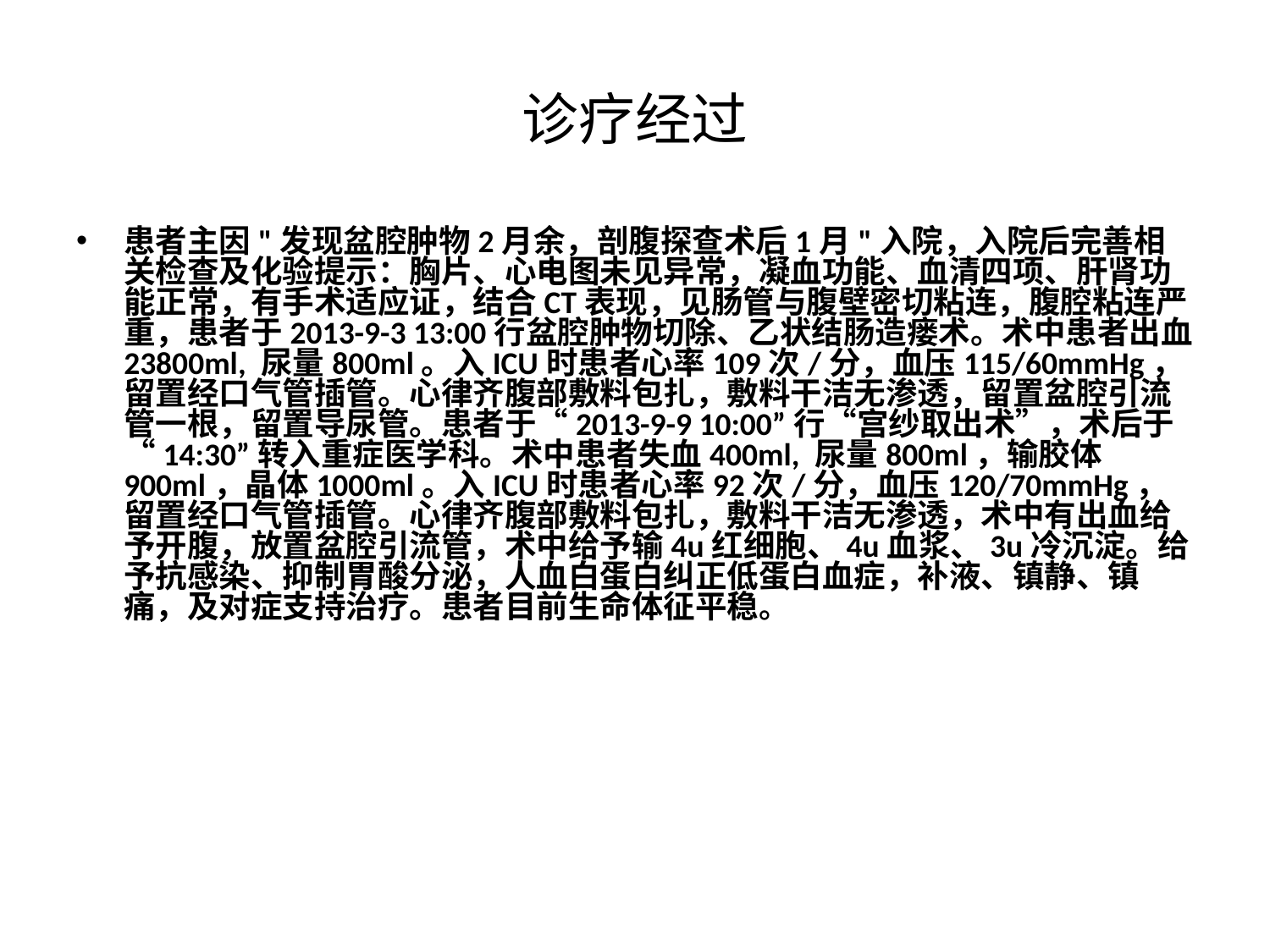

# 诊疗经过
患者主因"发现盆腔肿物2月余，剖腹探查术后1月"入院，入院后完善相关检查及化验提示：胸片、心电图未见异常，凝血功能、血清四项、肝肾功能正常，有手术适应证，结合CT表现，见肠管与腹壁密切粘连，腹腔粘连严重，患者于2013-9-3 13:00行盆腔肿物切除、乙状结肠造瘘术。术中患者出血23800ml, 尿量800ml。入ICU时患者心率109次/分，血压115/60mmHg，留置经口气管插管。心律齐腹部敷料包扎，敷料干洁无渗透，留置盆腔引流管一根，留置导尿管。患者于“2013-9-9 10:00”行“宫纱取出术”，术后于“14:30”转入重症医学科。术中患者失血400ml, 尿量800ml，输胶体900ml，晶体1000ml。入ICU时患者心率92次/分，血压120/70mmHg，留置经口气管插管。心律齐腹部敷料包扎，敷料干洁无渗透，术中有出血给予开腹，放置盆腔引流管，术中给予输4u红细胞、4u血浆、3u冷沉淀。给予抗感染、抑制胃酸分泌，人血白蛋白纠正低蛋白血症，补液、镇静、镇痛，及对症支持治疗。患者目前生命体征平稳。